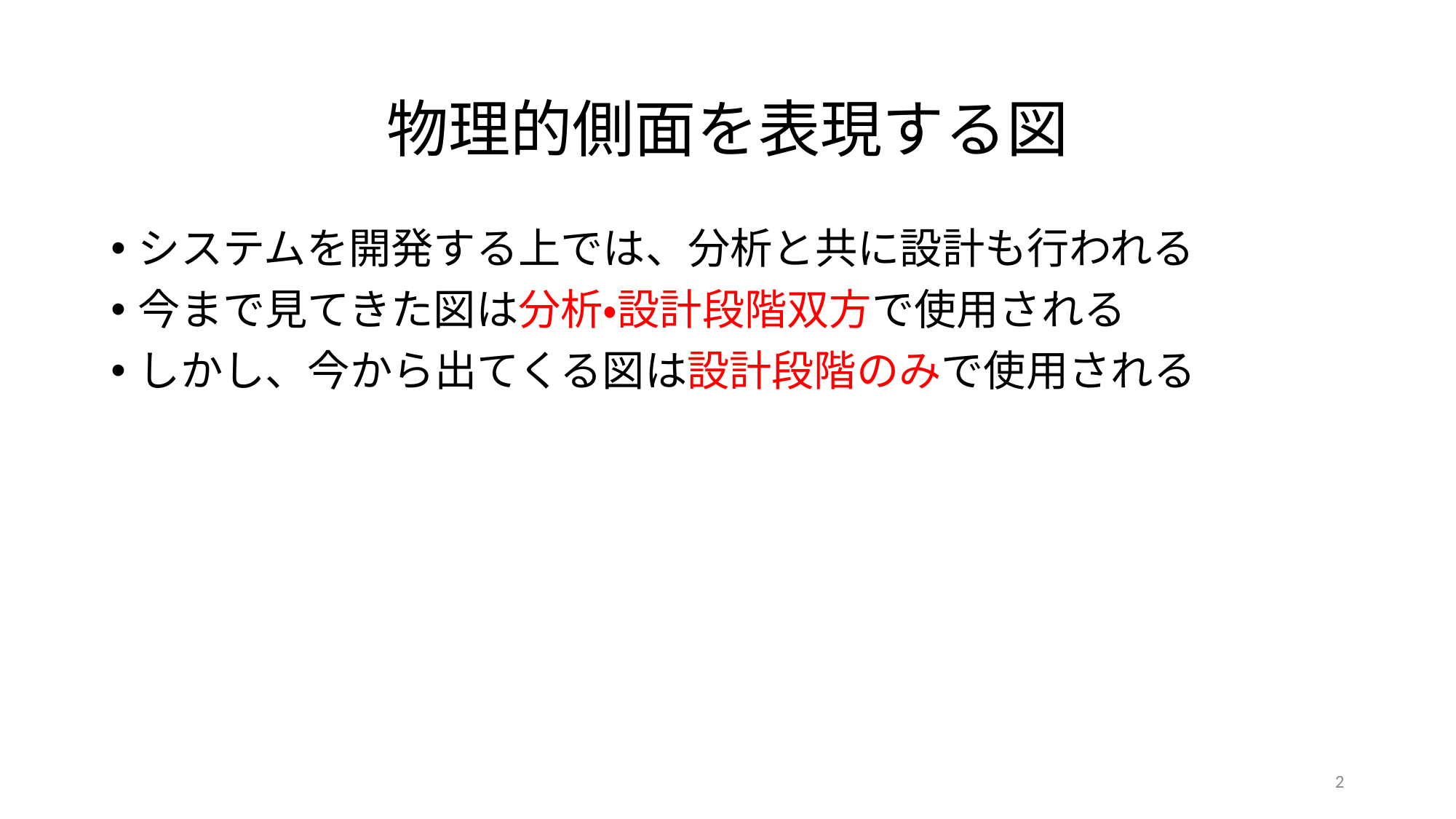

# 物理的側面を表現する図
システムを開発する上では、分析と共に設計も行われる
今まで見てきた図は分析・設計段階双方で使用される
しかし、今から出てくる図は設計段階のみで使用される

2